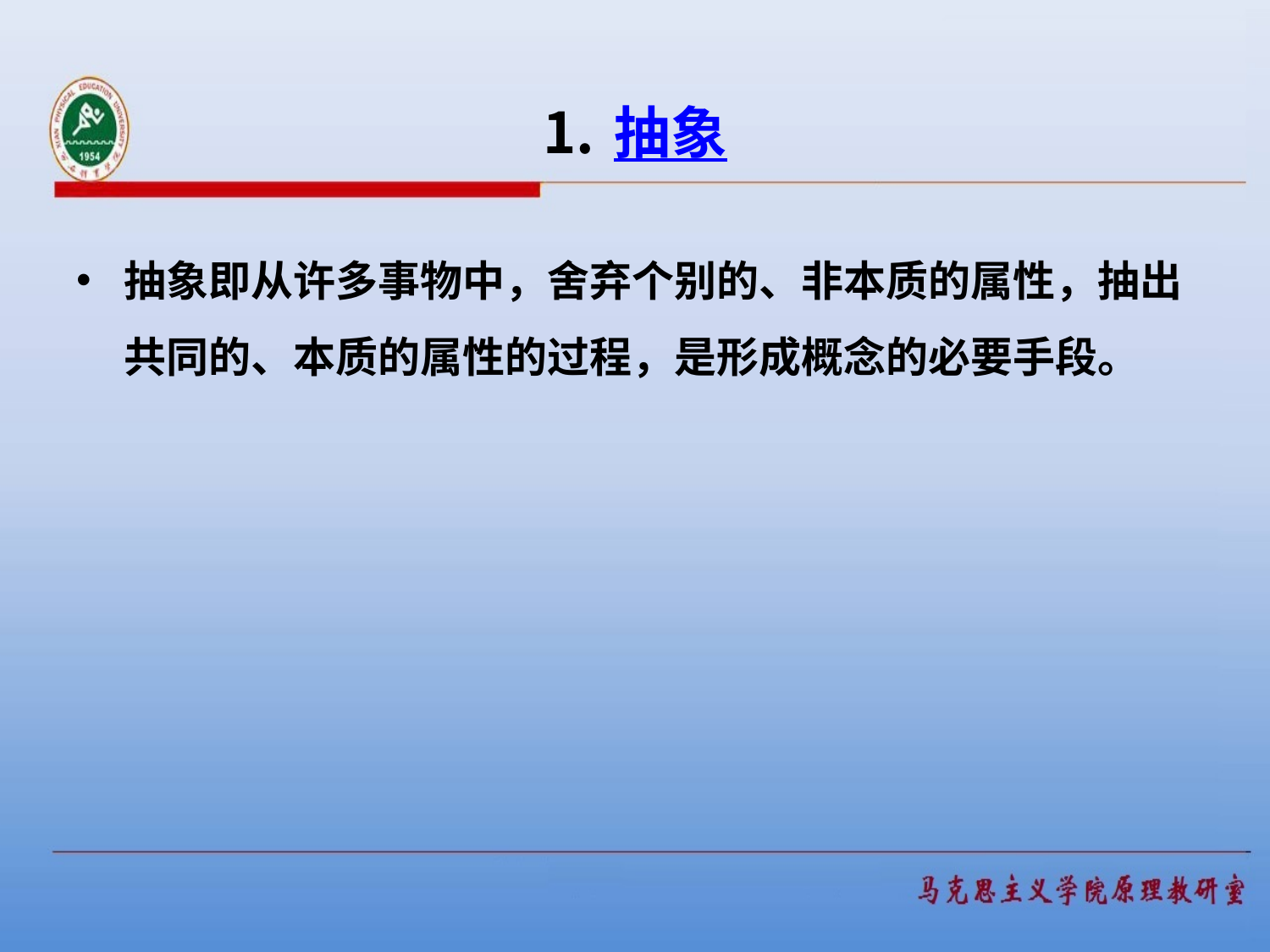

# 抽象
抽象即从许多事物中，舍弃个别的、非本质的属性，抽出共同的、本质的属性的过程，是形成概念的必要手段。